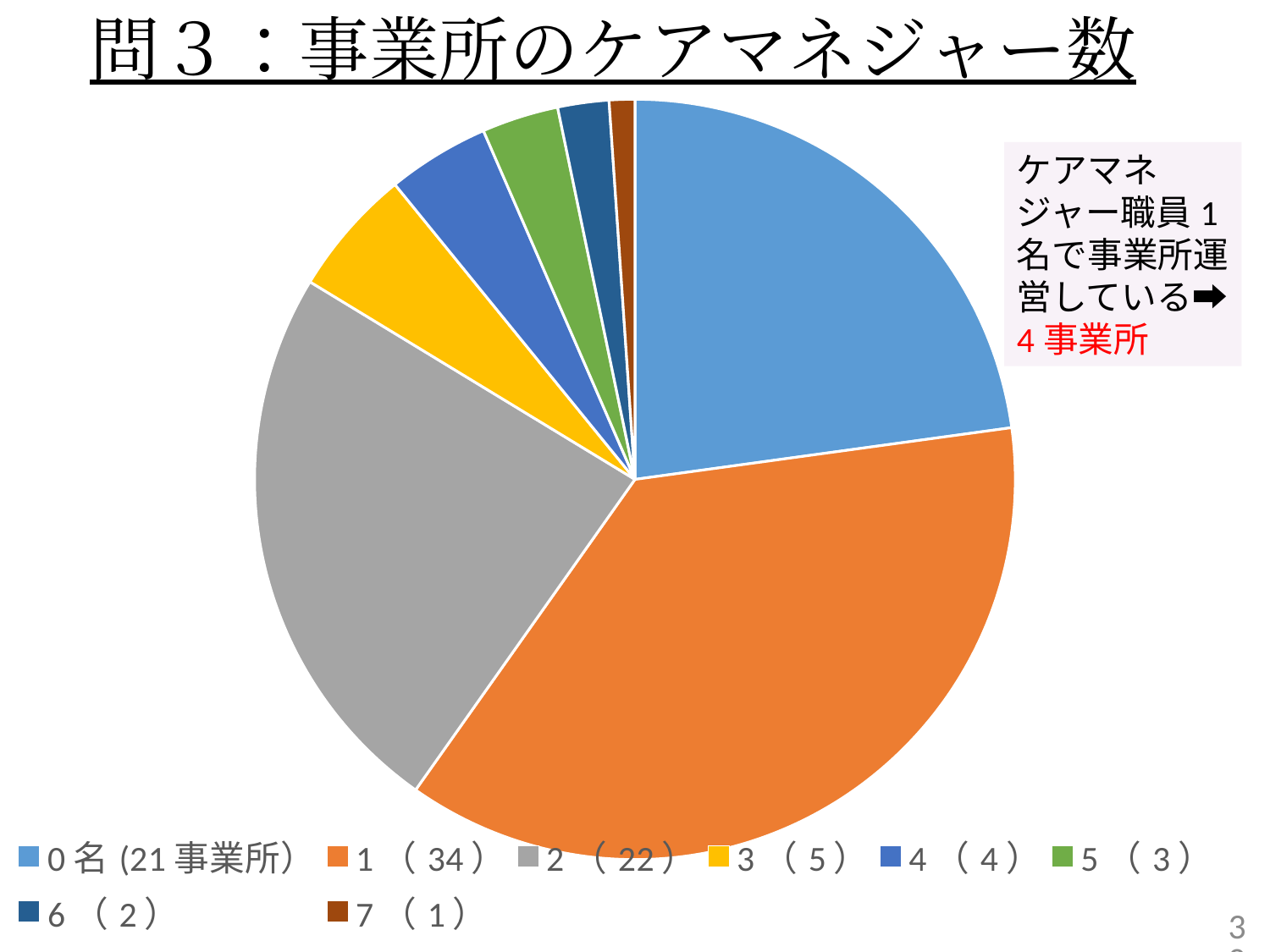

# 問３：事業所のケアマネジャー数

### Chart

| Category |  |
|---|---|
| 0名(21事業所） | 21.0 |
| 1（34） | 34.0 |
| 2（22） | 22.0 |
| 3（5） | 5.0 |
| 4（4） | 4.0 |
| 5（3） | 3.0 |
| 6（2） | 2.0 |
| 7（1） | 1.0 |
ケアマネジャー職員1名で事業所運営している➡4事業所
38